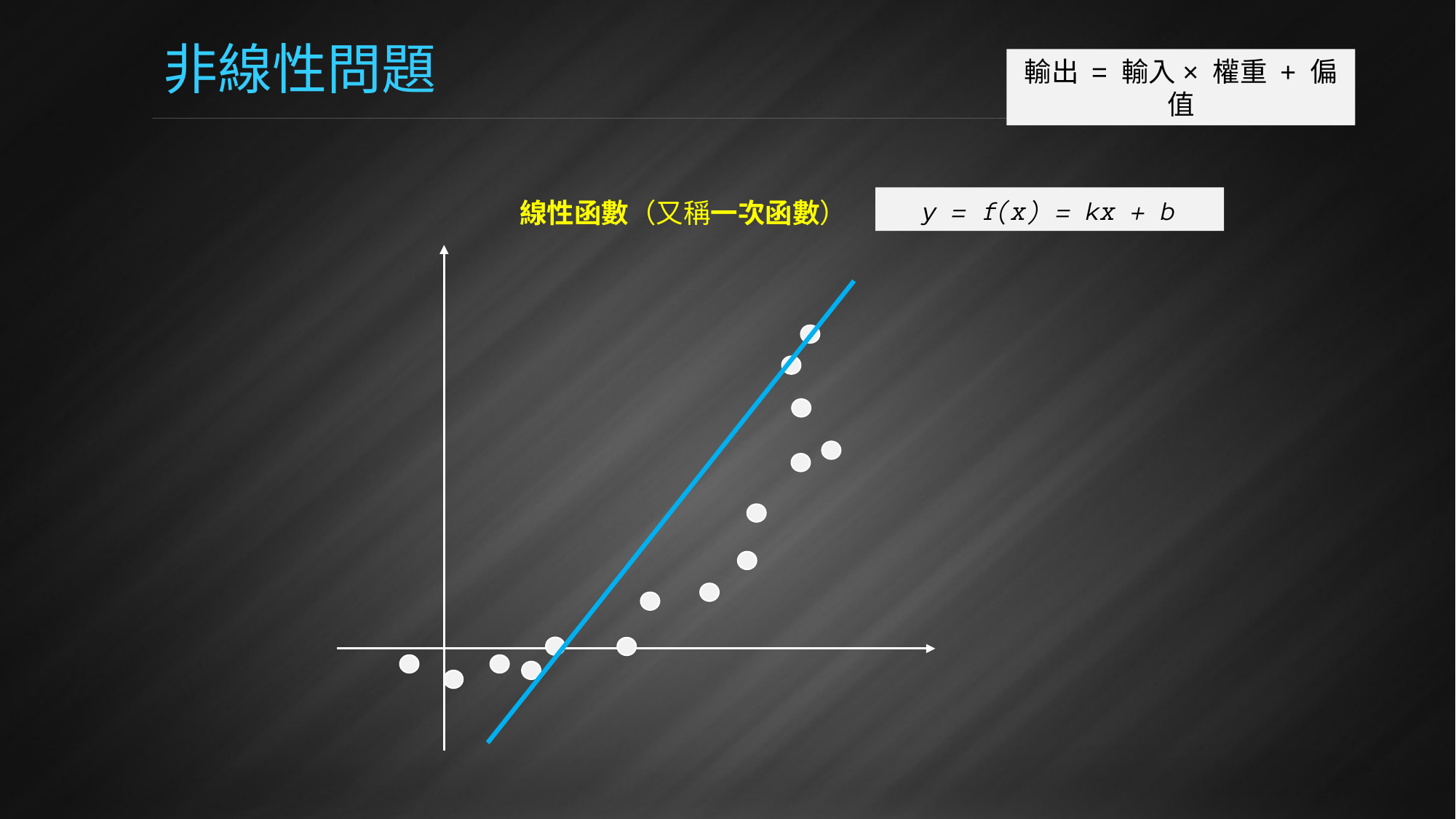

# 非線性問題
輸出 = 輸入× 權重 + 偏值
y = f(x) = kx + b
線性函數（又稱一次函數）